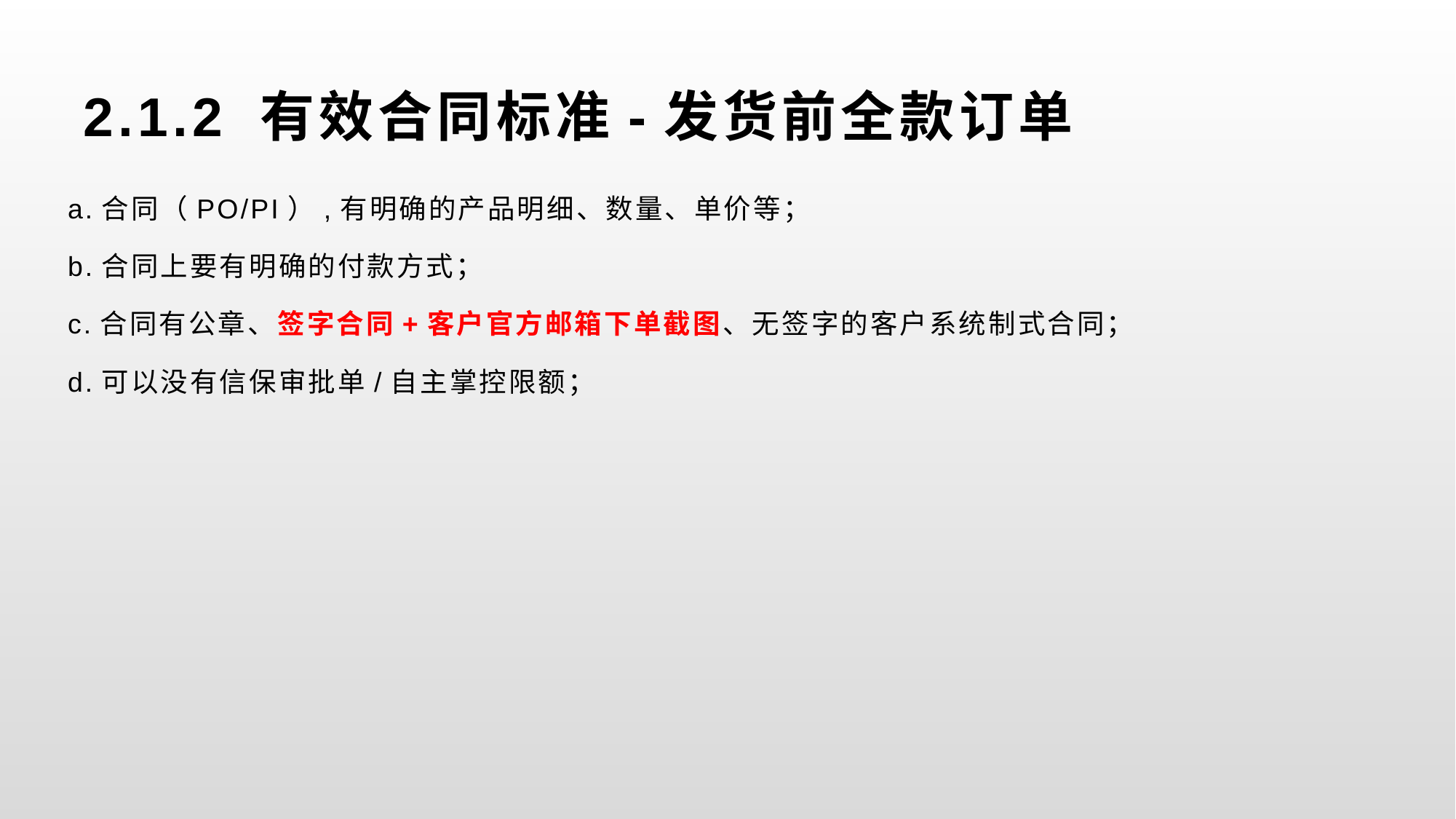

# 2.1.2 有效合同标准-发货前全款订单
a.合同（PO/PI）,有明确的产品明细、数量、单价等；
b.合同上要有明确的付款方式；
c.合同有公章、签字合同+客户官方邮箱下单截图、无签字的客户系统制式合同；
d.可以没有信保审批单/自主掌控限额；

14